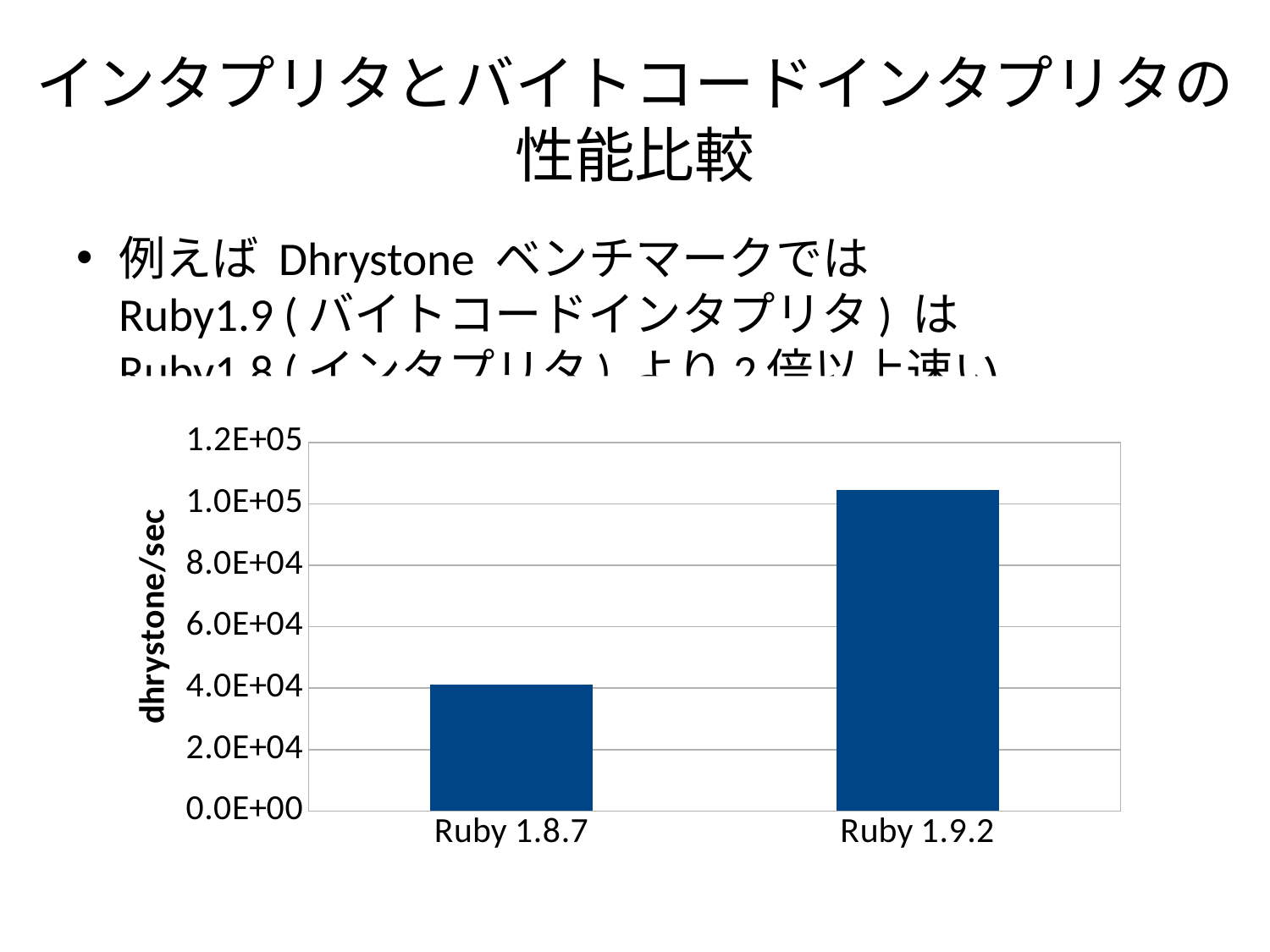

# インタプリタとバイトコードインタプリタの 性能比較
例えば Dhrystone ベンチマークでは
Ruby1.9 (バイトコードインタプリタ) は
Ruby1.8 (インタプリタ) より2倍以上速い

### Chart

| Category |  |
|---|---|
| Ruby 1.8.7 | 41087.0 |
| Ruby 1.9.2 | 104451.0 |